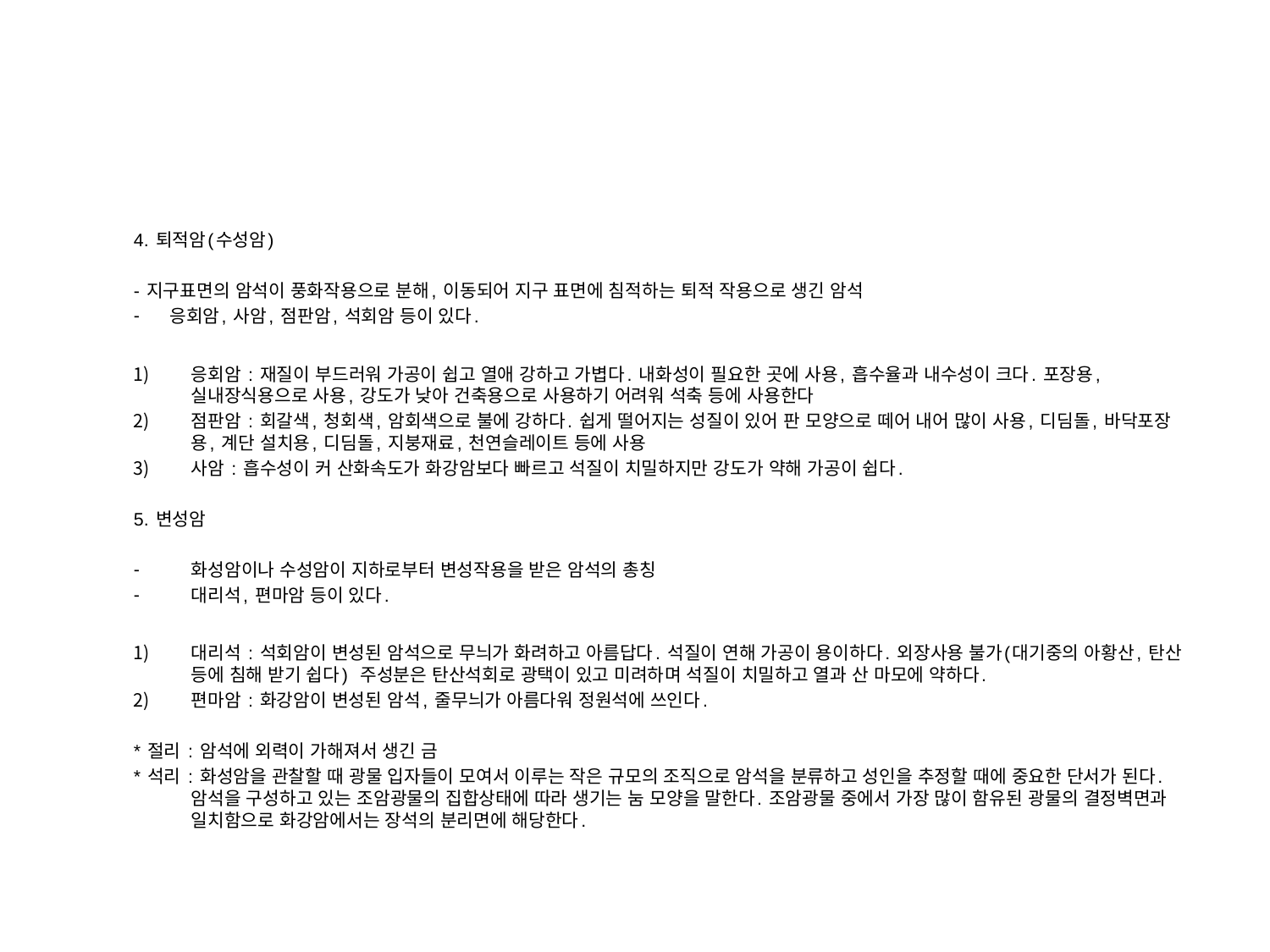

#
4. 퇴적암(수성암)

- 지구표면의 암석이 풍화작용으로 분해, 이동되어 지구 표면에 침적하는 퇴적 작용으로 생긴 암석
응회암, 사암, 점판암, 석회암 등이 있다.

응회암 : 재질이 부드러워 가공이 쉽고 열애 강하고 가볍다. 내화성이 필요한 곳에 사용, 흡수율과 내수성이 크다. 포장용, 실내장식용으로 사용, 강도가 낮아 건축용으로 사용하기 어려워 석축 등에 사용한다
점판암 : 회갈색, 청회색, 암회색으로 불에 강하다. 쉽게 떨어지는 성질이 있어 판 모양으로 떼어 내어 많이 사용, 디딤돌, 바닥포장용, 계단 설치용, 디딤돌, 지붕재료, 천연슬레이트 등에 사용
사암 : 흡수성이 커 산화속도가 화강암보다 빠르고 석질이 치밀하지만 강도가 약해 가공이 쉽다.

5. 변성암

화성암이나 수성암이 지하로부터 변성작용을 받은 암석의 총칭
대리석, 편마암 등이 있다.

대리석 : 석회암이 변성된 암석으로 무늬가 화려하고 아름답다. 석질이 연해 가공이 용이하다. 외장사용 불가(대기중의 아황산, 탄산 등에 침해 받기 쉽다)  주성분은 탄산석회로 광택이 있고 미려하며 석질이 치밀하고 열과 산 마모에 약하다.
편마암 : 화강암이 변성된 암석, 줄무늬가 아름다워 정원석에 쓰인다.

* 절리 : 암석에 외력이 가해져서 생긴 금
* 석리 : 화성암을 관찰할 때 광물 입자들이 모여서 이루는 작은 규모의 조직으로 암석을 분류하고 성인을 추정할 때에 중요한 단서가 된다. 암석을 구성하고 있는 조암광물의 집합상태에 따라 생기는 눔 모양을 말한다. 조암광물 중에서 가장 많이 함유된 광물의 결정벽면과 일치함으로 화강암에서는 장석의 분리면에 해당한다.